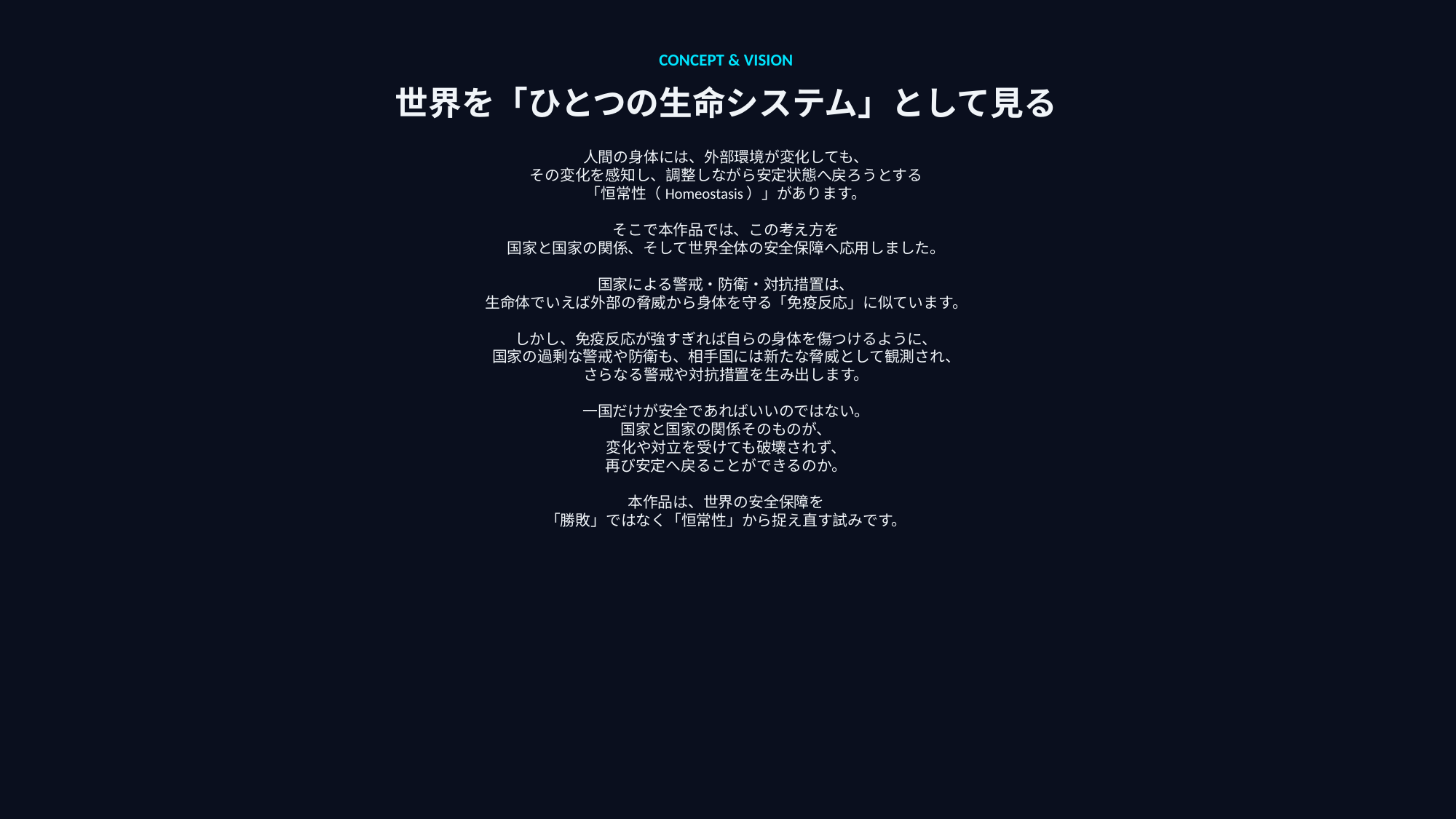

CONCEPT & VISION
世界を「ひとつの生命システム」として見る
人間の身体には、外部環境が変化しても、
その変化を感知し、調整しながら安定状態へ戻ろうとする
「恒常性（Homeostasis）」があります。
そこで本作品では、この考え方を
国家と国家の関係、そして世界全体の安全保障へ応用しました。
国家による警戒・防衛・対抗措置は、
生命体でいえば外部の脅威から身体を守る「免疫反応」に似ています。
しかし、免疫反応が強すぎれば自らの身体を傷つけるように、
国家の過剰な警戒や防衛も、相手国には新たな脅威として観測され、
さらなる警戒や対抗措置を生み出します。
一国だけが安全であればいいのではない。
国家と国家の関係そのものが、
変化や対立を受けても破壊されず、
再び安定へ戻ることができるのか。
本作品は、世界の安全保障を
「勝敗」ではなく「恒常性」から捉え直す試みです。